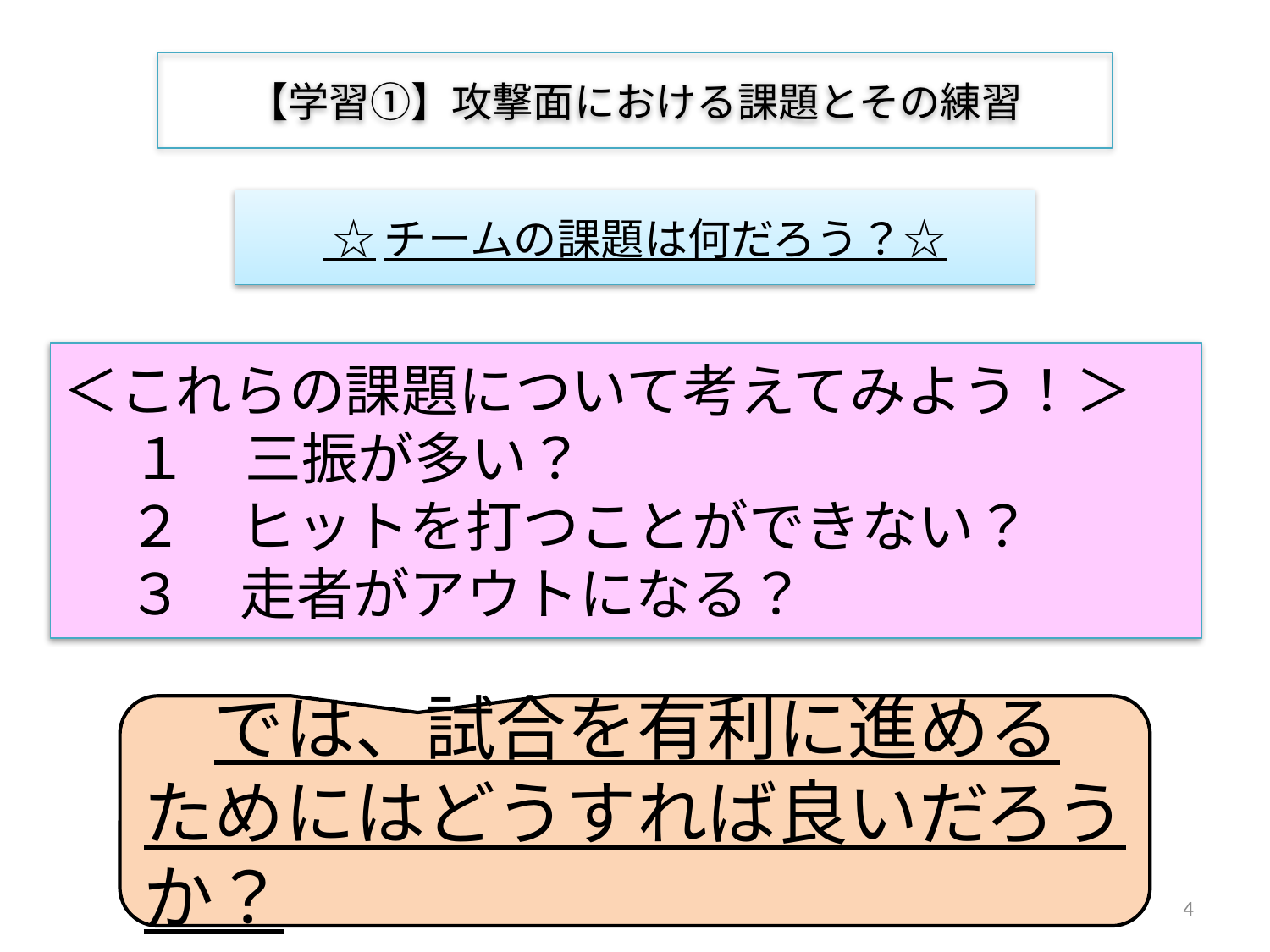

【学習①】攻撃面における課題とその練習
# ☆チームの課題は何だろう？☆
＜これらの課題について考えてみよう！＞
　 １　三振が多い？
    ２　ヒットを打つことができない？
    ３　走者がアウトになる？
　では、試合を有利に進めるためにはどうすれば良いだろうか？
4